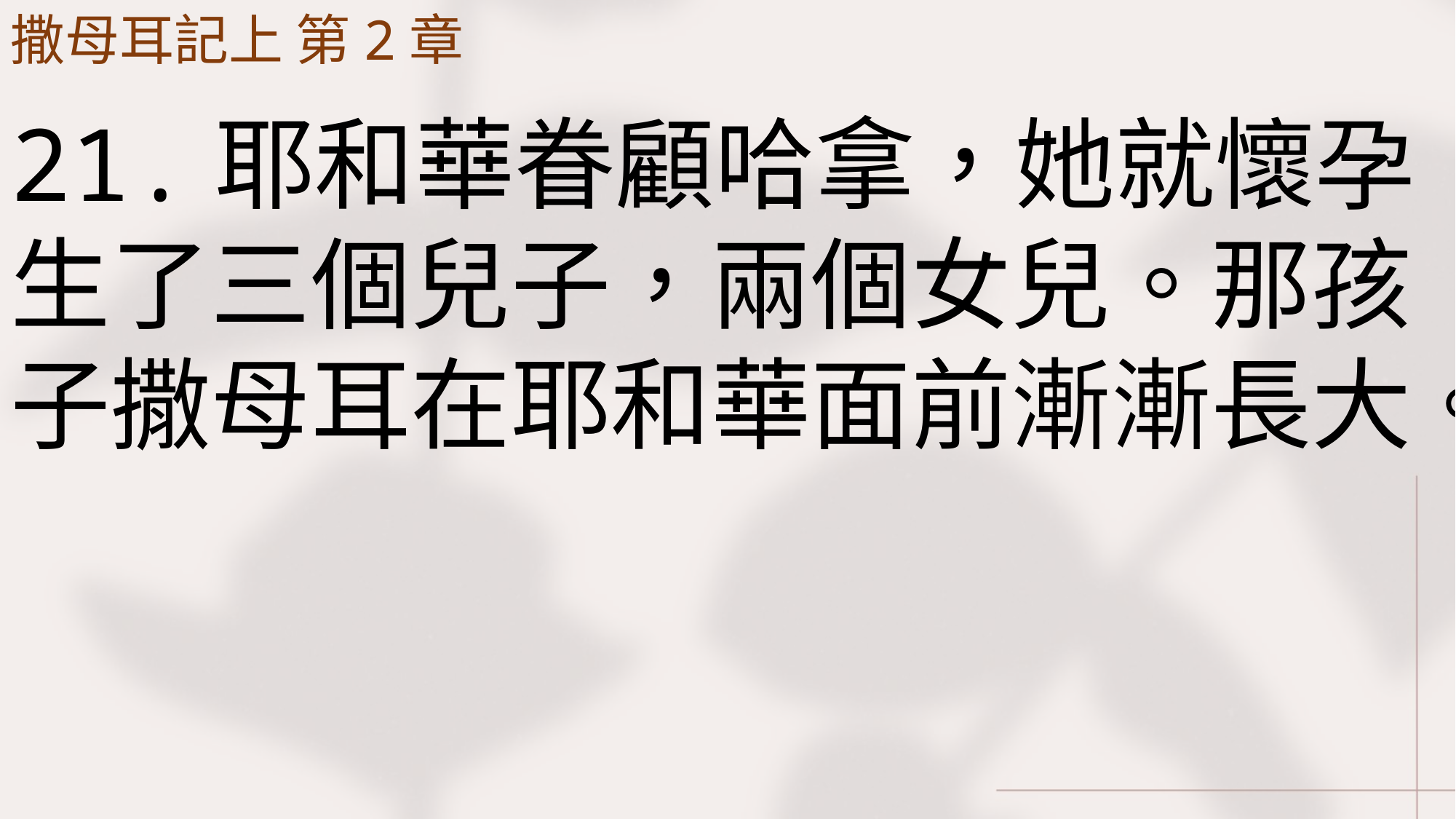

撒母耳記上 第2章
21.耶和華眷顧哈拿，她就懷孕生了三個兒子，兩個女兒。那孩子撒母耳在耶和華面前漸漸長大。